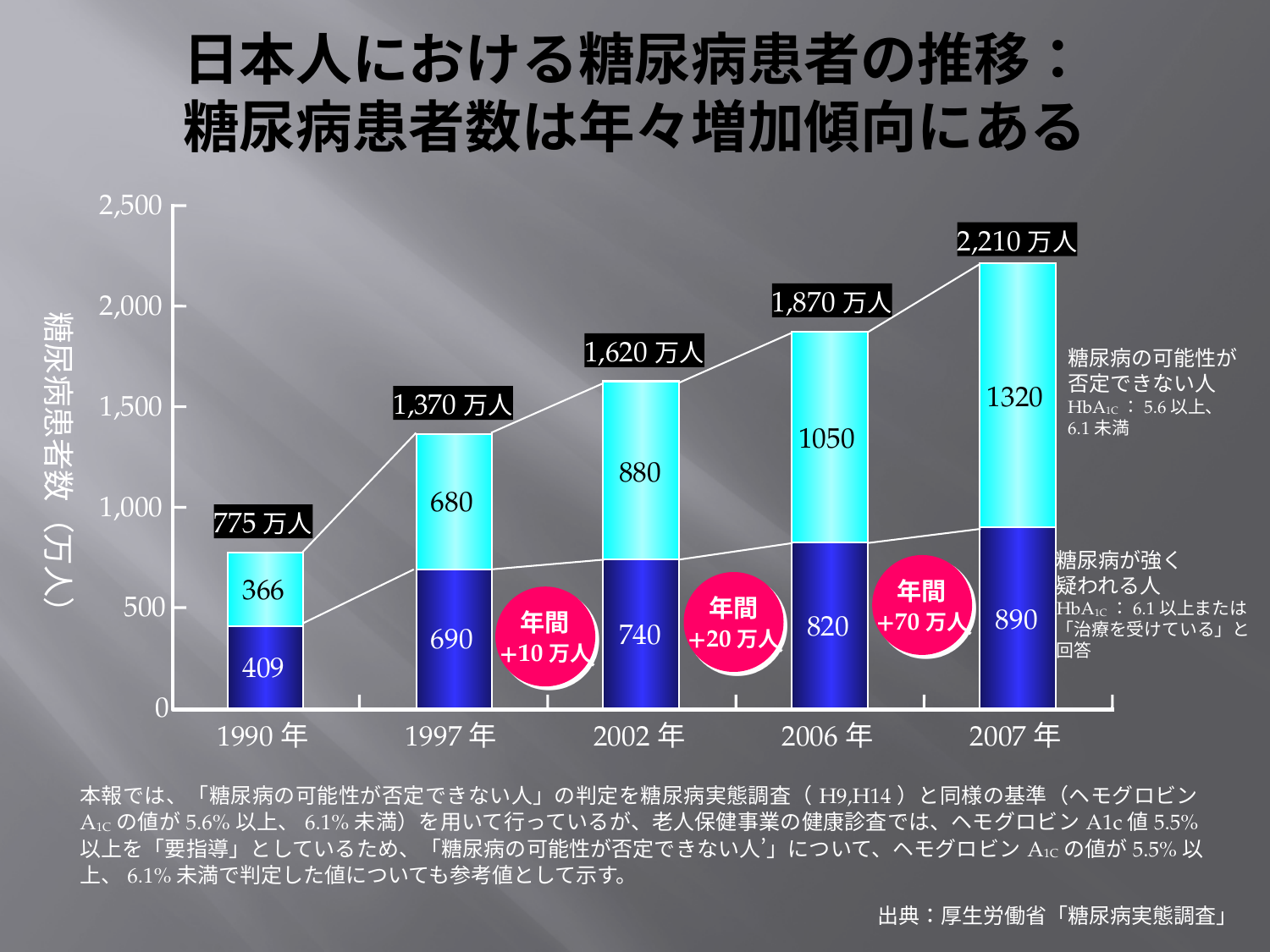

# 日本人における糖尿病患者の推移： 糖尿病患者数は年々増加傾向にある
2,500

2,210万人

1,870万人
2,000
糖尿病患者数（万人）

1,620万人
糖尿病の可能性が
否定できない人
HbA1C：5.6以上、
6.1未満
1320

1,370万人
1,500
1050

880
680
1,000
775万人

糖尿病が強く
疑われる人
HbA1C：6.1以上または
「治療を受けている」と
回答

年間
+70万人

366
年間
+20万人
年間
+10万人
500
890
820
740
690

409
0

1990年
1997年
2002年
2006年
2007年
本報では、「糖尿病の可能性が否定できない人」の判定を糖尿病実態調査（H9,H14）と同様の基準（ヘモグロビンA1Cの値が5.6%以上、6.1%未満）を用いて行っているが、老人保健事業の健康診査では、ヘモグロビンA1c値5.5%以上を「要指導」としているため、「糖尿病の可能性が否定できない人’」について、ヘモグロビンA1Cの値が5.5%以上、6.1%未満で判定した値についても参考値として示す。
出典：厚生労働省「糖尿病実態調査」